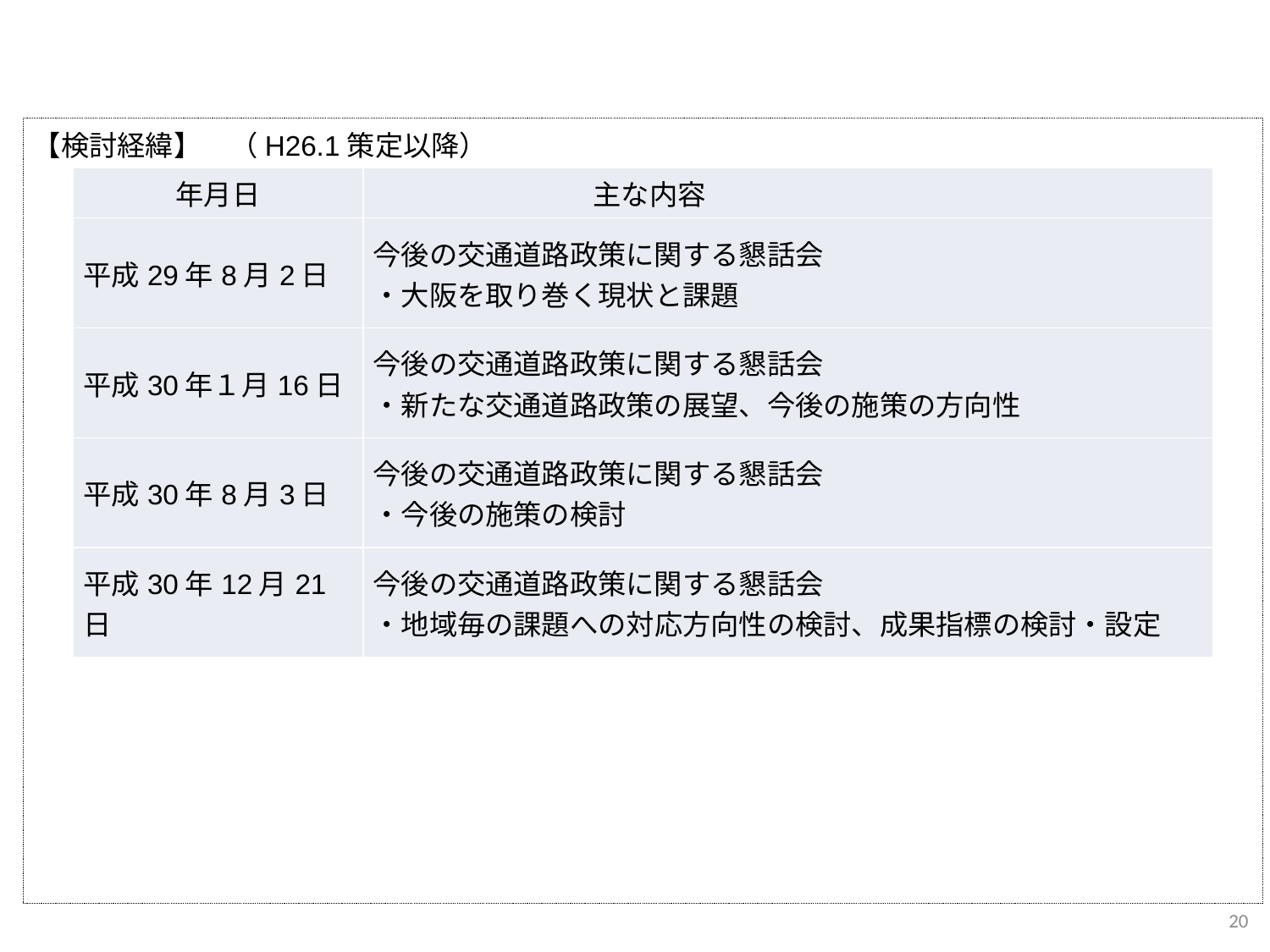

【検討経緯】　（H26.1策定以降）

| 年月日 | 主な内容 |
| --- | --- |
| 平成29年8月2日 | 今後の交通道路政策に関する懇話会 ・大阪を取り巻く現状と課題 |
| 平成30年１月16日 | 今後の交通道路政策に関する懇話会 ・新たな交通道路政策の展望、今後の施策の方向性 |
| 平成30年8月3日 | 今後の交通道路政策に関する懇話会 ・今後の施策の検討 |
| 平成30年12月21日 | 今後の交通道路政策に関する懇話会 ・地域毎の課題への対応方向性の検討、成果指標の検討・設定 |
20